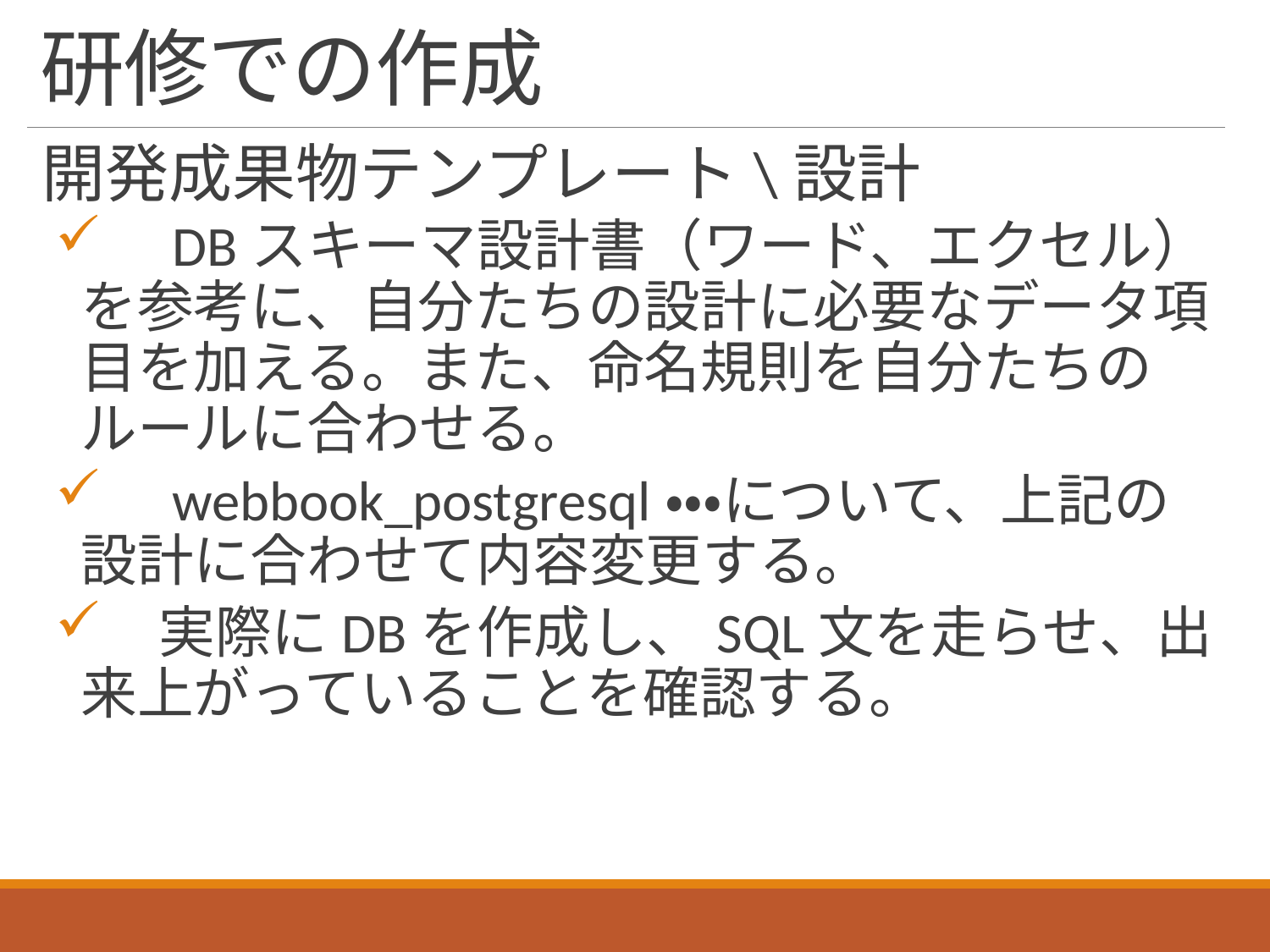

# 研修での作成
開発成果物テンプレート\設計
　DBスキーマ設計書（ワード、エクセル）を参考に、自分たちの設計に必要なデータ項目を加える。また、命名規則を自分たちのルールに合わせる。
　webbook_postgresql・・・について、上記の設計に合わせて内容変更する。
　実際にDBを作成し、SQL文を走らせ、出来上がっていることを確認する。